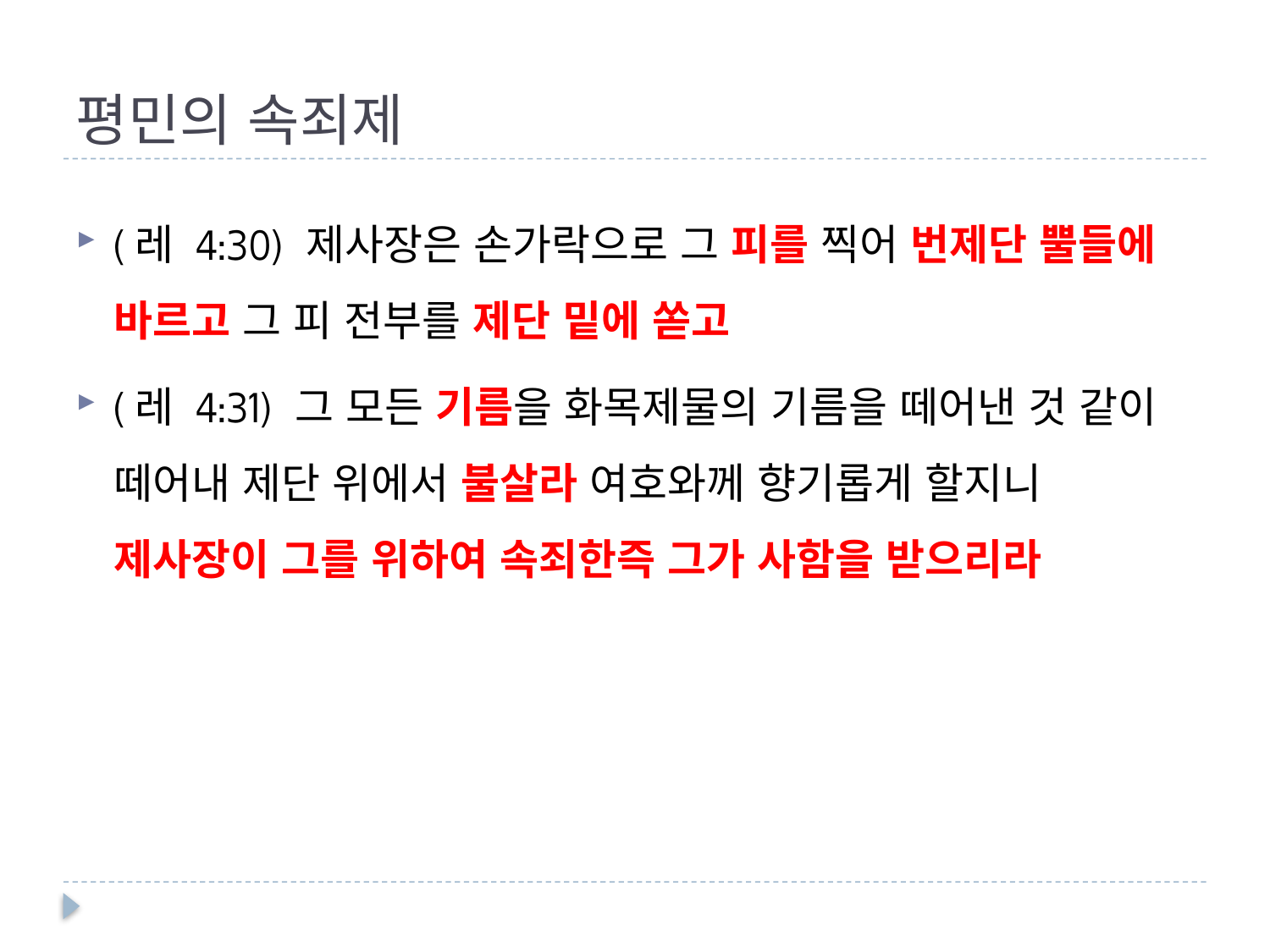

# 평민의 속죄제
(레 4:30) 제사장은 손가락으로 그 피를 찍어 번제단 뿔들에 바르고 그 피 전부를 제단 밑에 쏟고
(레 4:31) 그 모든 기름을 화목제물의 기름을 떼어낸 것 같이 떼어내 제단 위에서 불살라 여호와께 향기롭게 할지니 제사장이 그를 위하여 속죄한즉 그가 사함을 받으리라